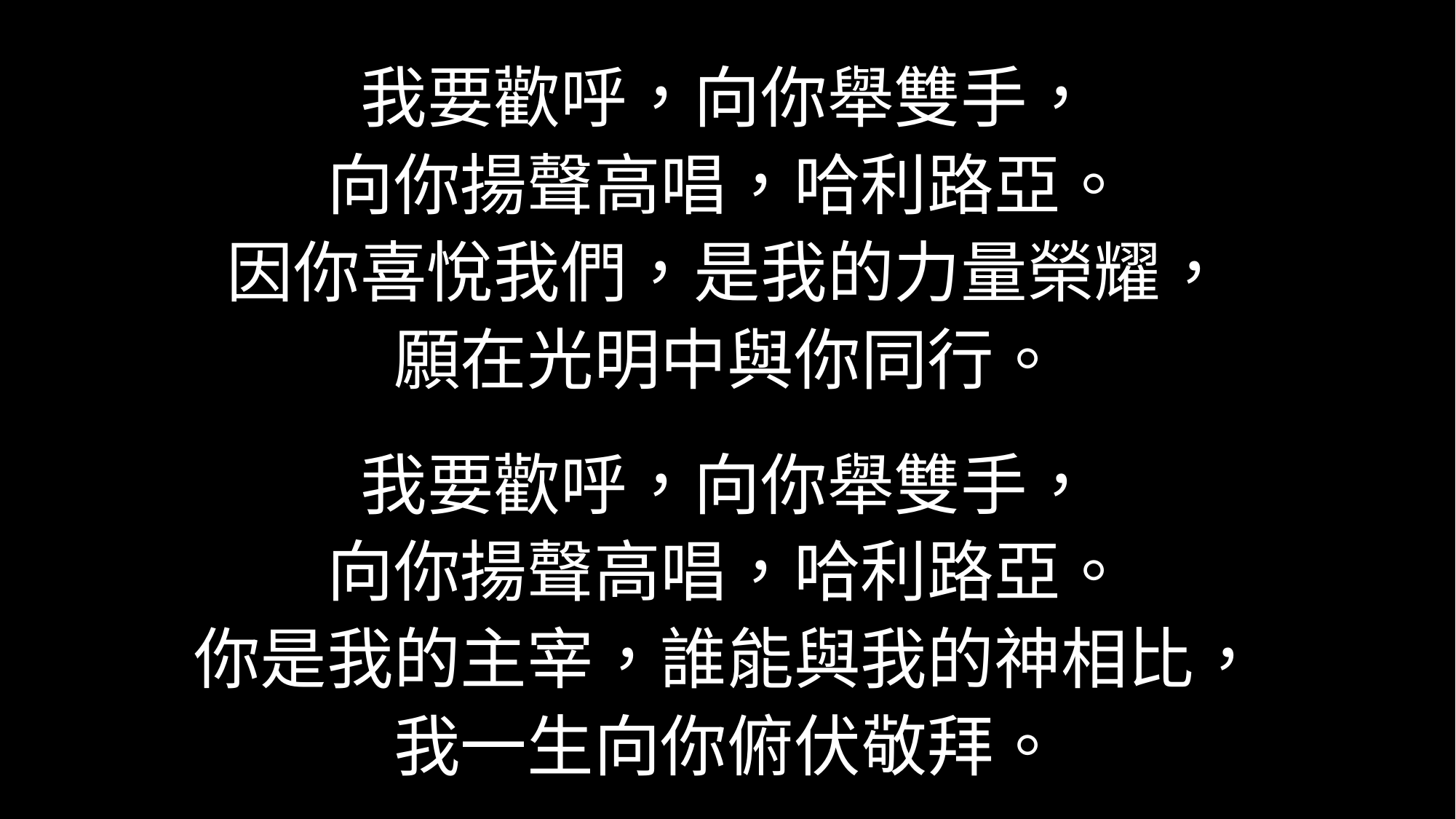

我要歡呼，向你舉雙手，
向你揚聲高唱，哈利路亞。
因你喜悅我們，是我的力量榮耀，
願在光明中與你同行。

我要歡呼，向你舉雙手，
向你揚聲高唱，哈利路亞。
你是我的主宰，誰能與我的神相比，
我一生向你俯伏敬拜。